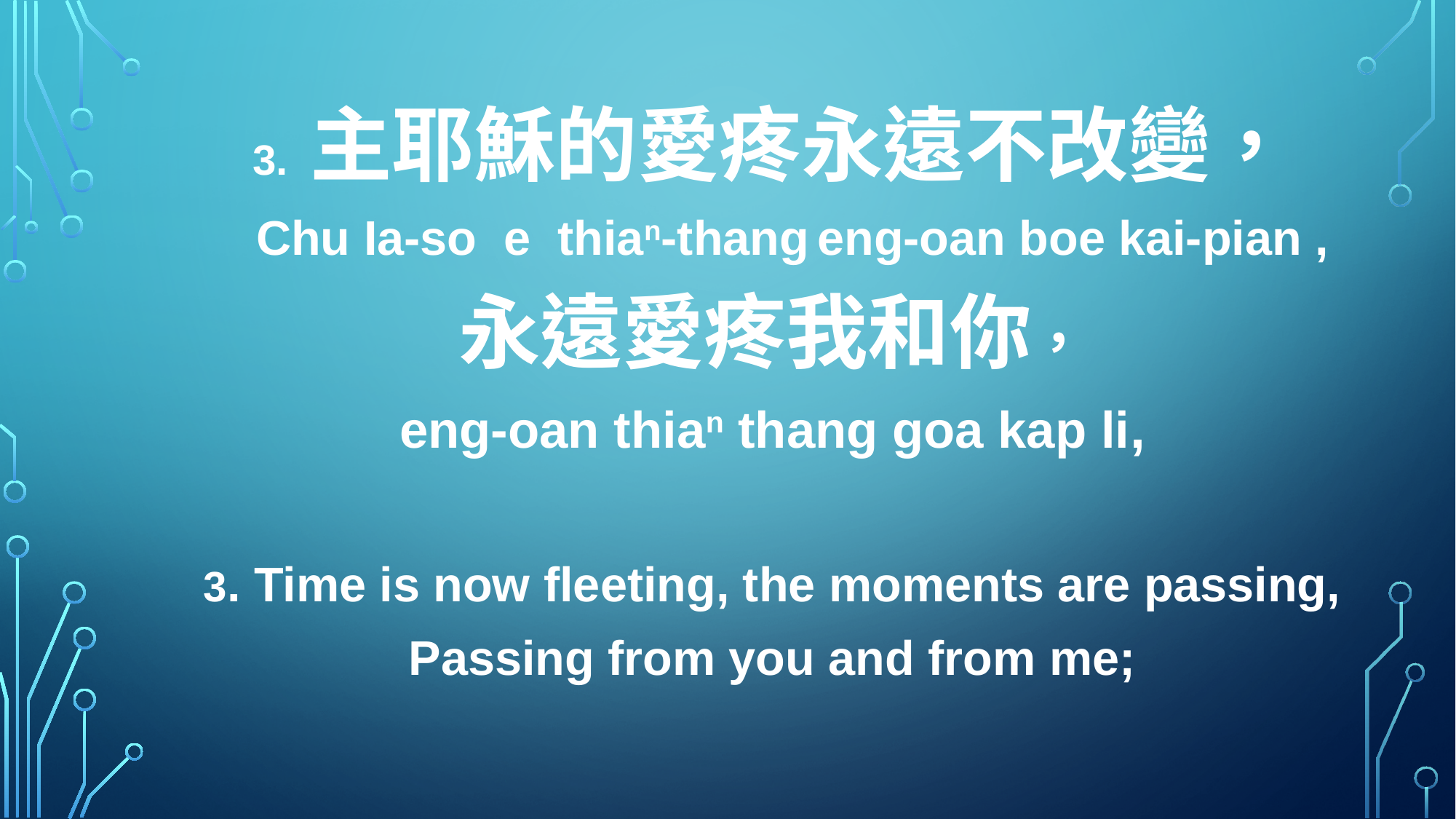

3. 主耶穌的愛疼永遠不改變，
    Chu Ia-so  e  thian-thang eng-oan boe kai-pian ,
永遠愛疼我和你，
eng-oan thian thang goa kap li,

3. Time is now fleeting, the moments are passing,
Passing from you and from me;